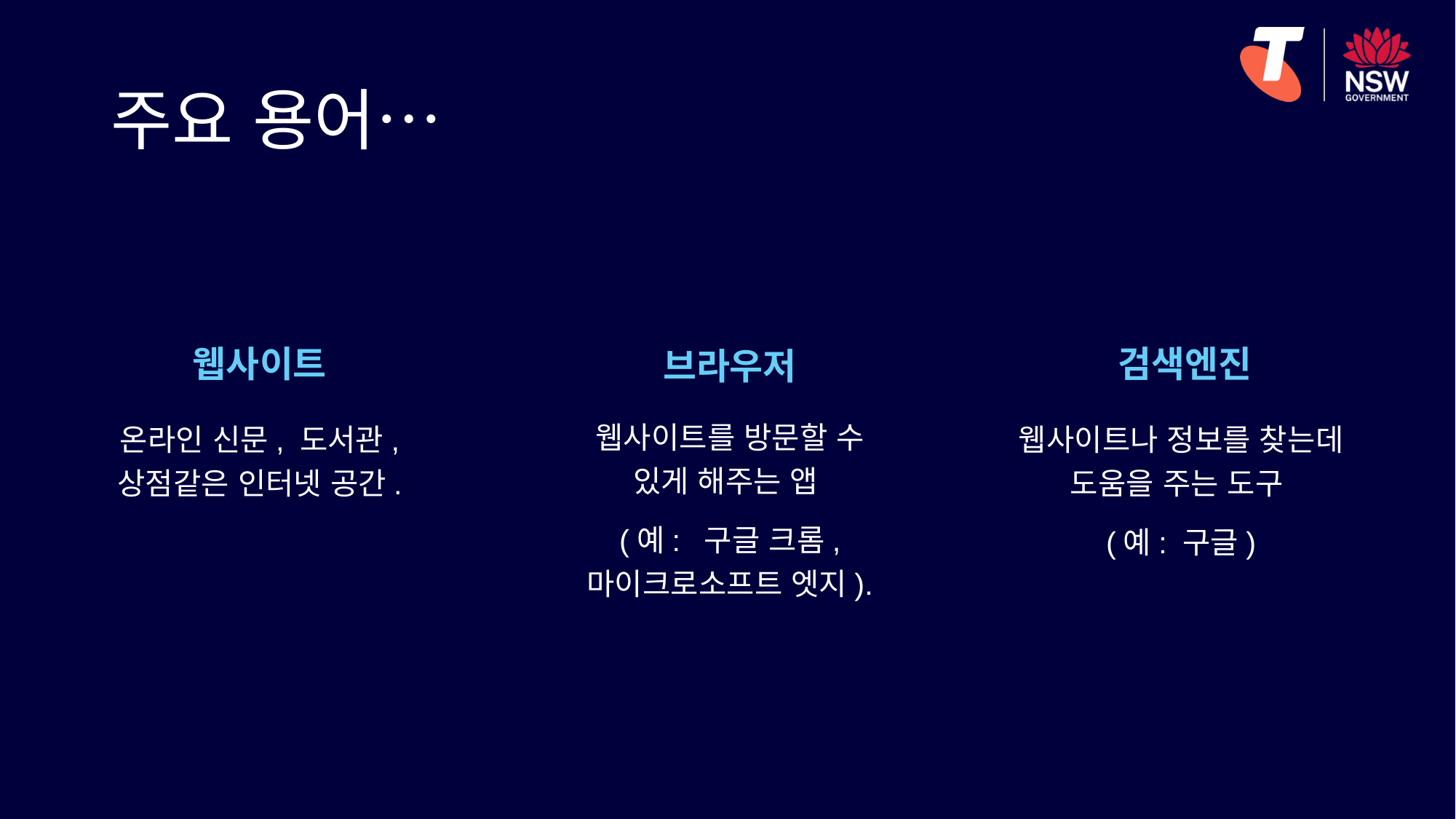

# 주요 용어…
웹사이트
온라인 신문, 도서관, 상점같은 인터넷 공간.
브라우저
웹사이트를 방문할 수 있게 해주는 앱
(예:  구글 크롬, 마이크로소프트 엣지).
검색엔진
웹사이트나 정보를 찾는데 도움을 주는 도구
(예: 구글)